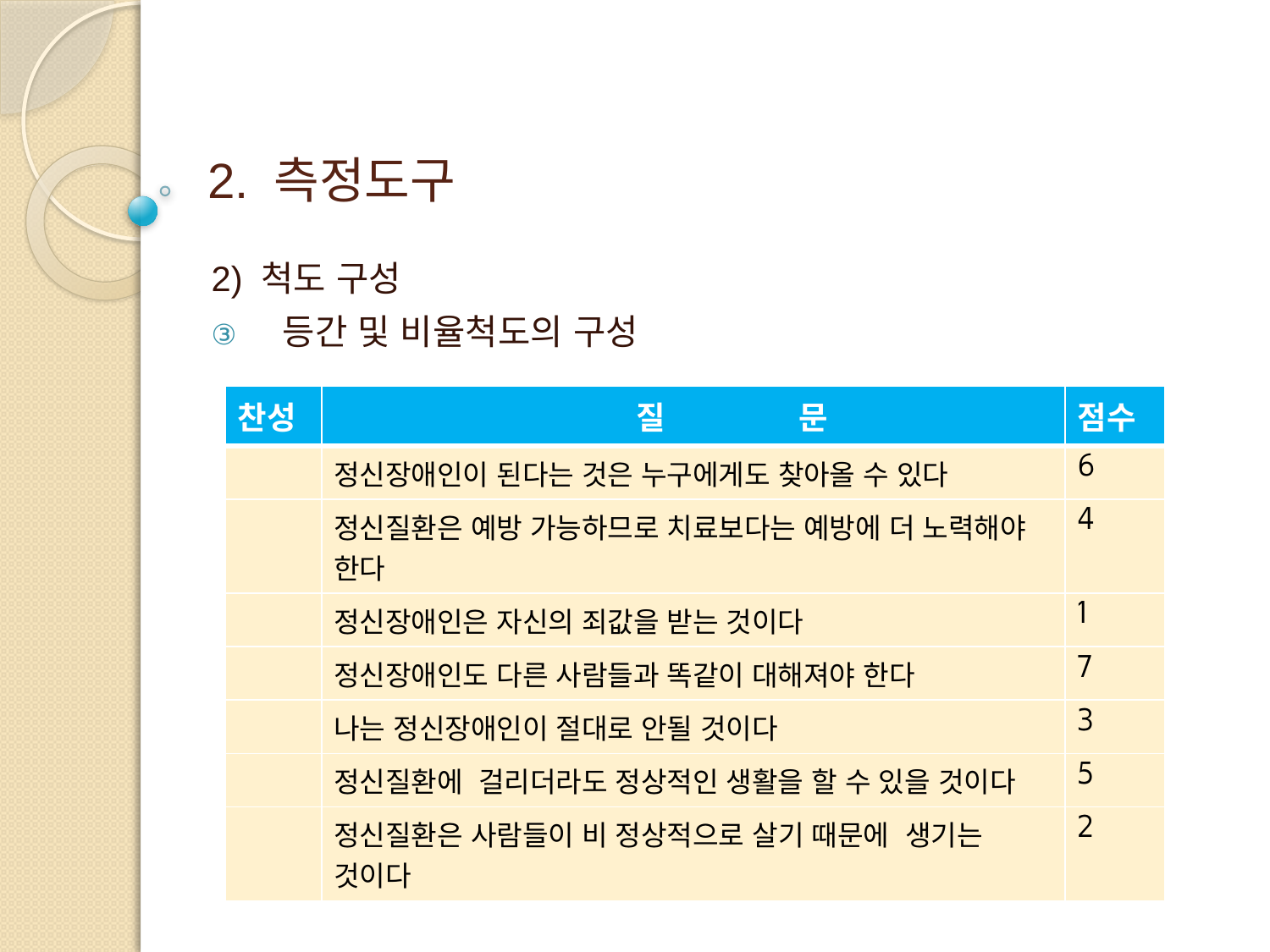

# 2. 측정도구
2) 척도 구성
등간 및 비율척도의 구성

| 찬성 | 질 문 | 점수 |
| --- | --- | --- |
|  | 정신장애인이 된다는 것은 누구에게도 찾아올 수 있다 | 6 |
|  | 정신질환은 예방 가능하므로 치료보다는 예방에 더 노력해야 한다 | 4 |
|  | 정신장애인은 자신의 죄값을 받는 것이다 | 1 |
|  | 정신장애인도 다른 사람들과 똑같이 대해져야 한다 | 7 |
|  | 나는 정신장애인이 절대로 안될 것이다 | 3 |
|  | 정신질환에 걸리더라도 정상적인 생활을 할 수 있을 것이다 | 5 |
|  | 정신질환은 사람들이 비 정상적으로 살기 때문에 생기는 것이다 | 2 |